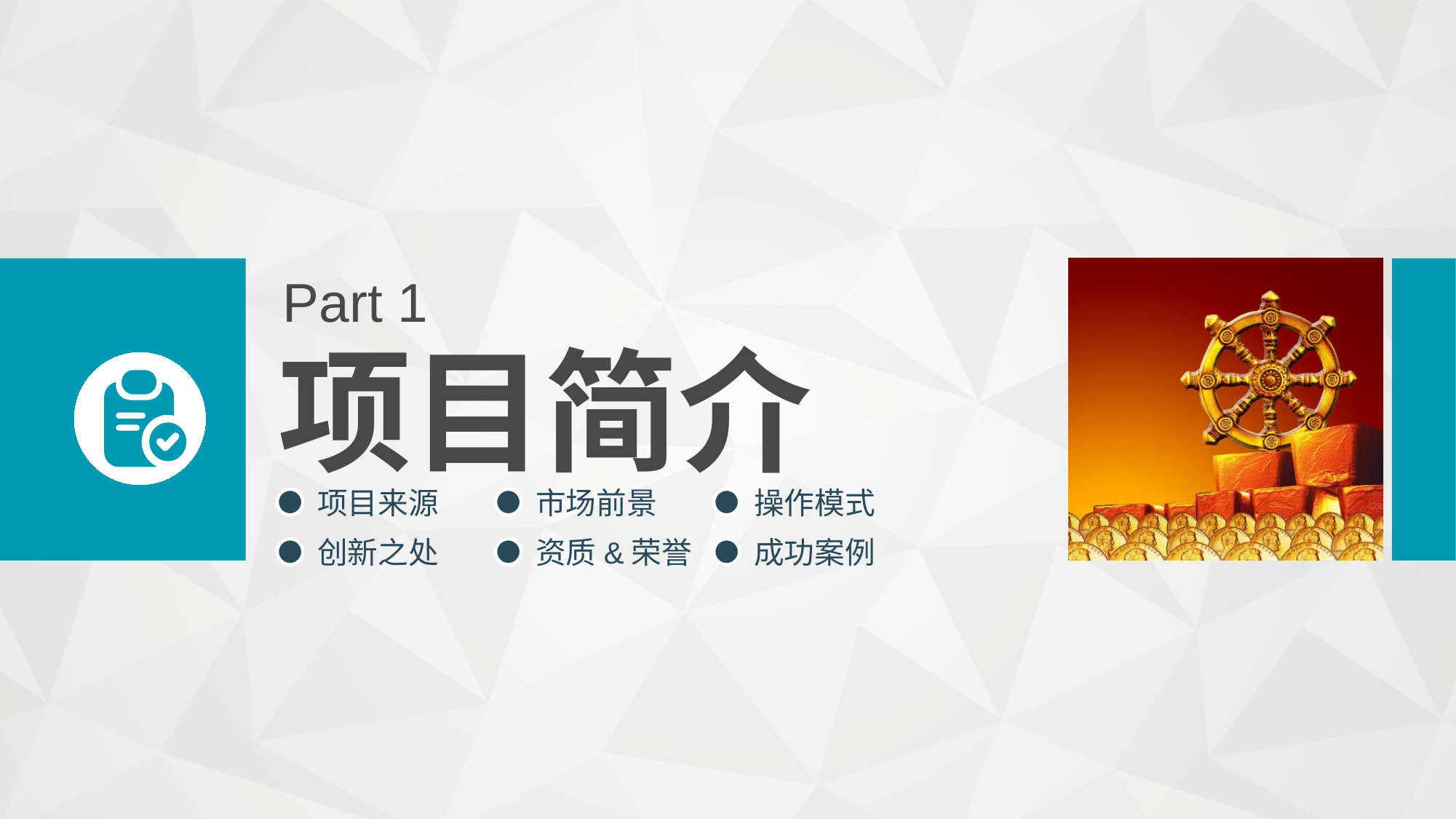

Part 1
项目简介

项目来源
市场前景
操作模式

创新之处
资质&荣誉
成功案例